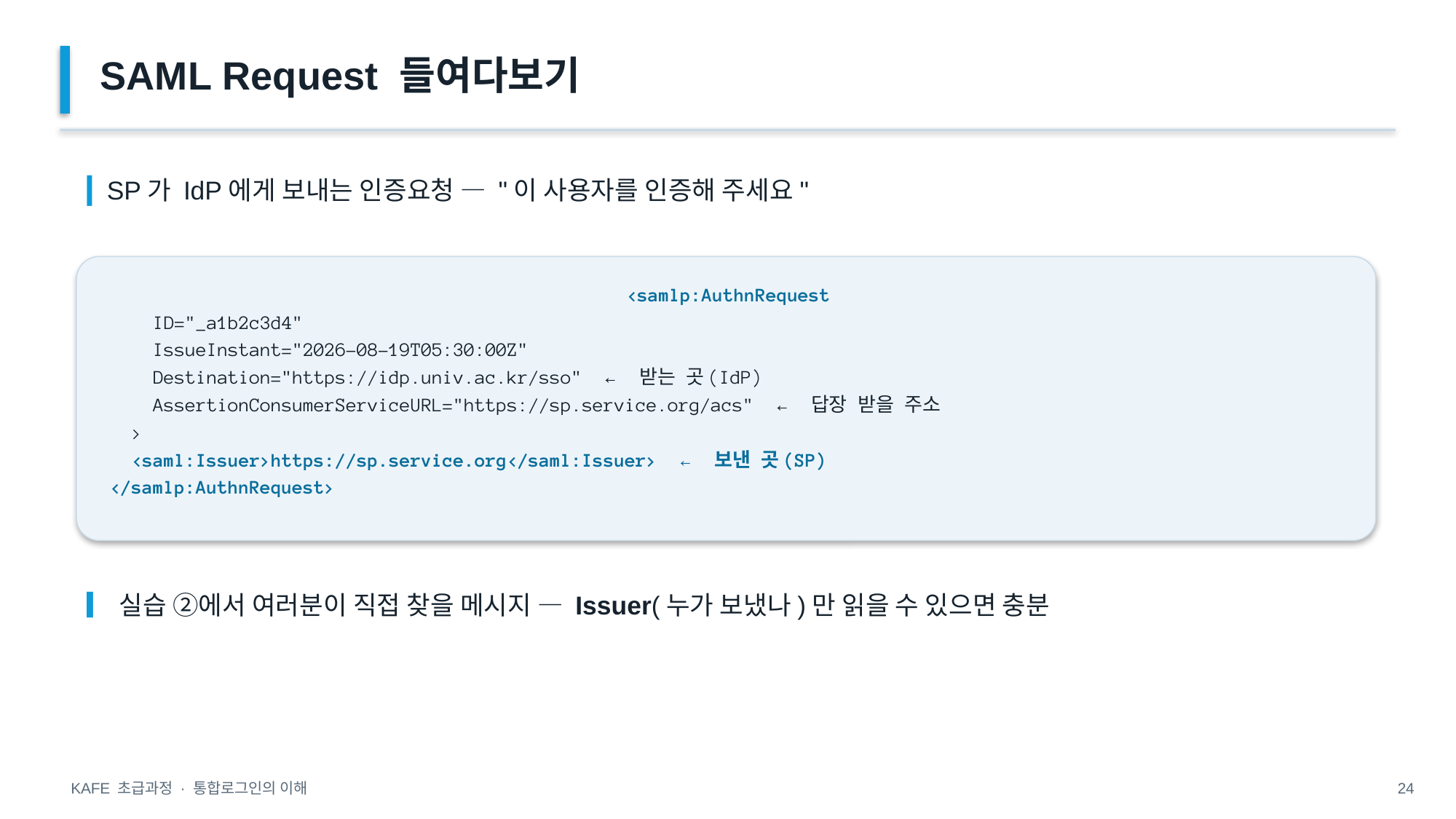

SAML Request 들여다보기

▎SP가 IdP에게 보내는 인증요청 — "이 사용자를 인증해 주세요"
<samlp:AuthnRequest
    ID="_a1b2c3d4"
    IssueInstant="2026-08-19T05:30:00Z"
    Destination="https://idp.univ.ac.kr/sso"  ← 받는 곳(IdP)
    AssertionConsumerServiceURL="https://sp.service.org/acs"  ← 답장 받을 주소
  >
  <saml:Issuer>https://sp.service.org</saml:Issuer>  ← 보낸 곳(SP)
</samlp:AuthnRequest>
▎실습 ②에서 여러분이 직접 찾을 메시지 — Issuer(누가 보냈나)만 읽을 수 있으면 충분
KAFE 초급과정 · 통합로그인의 이해
24